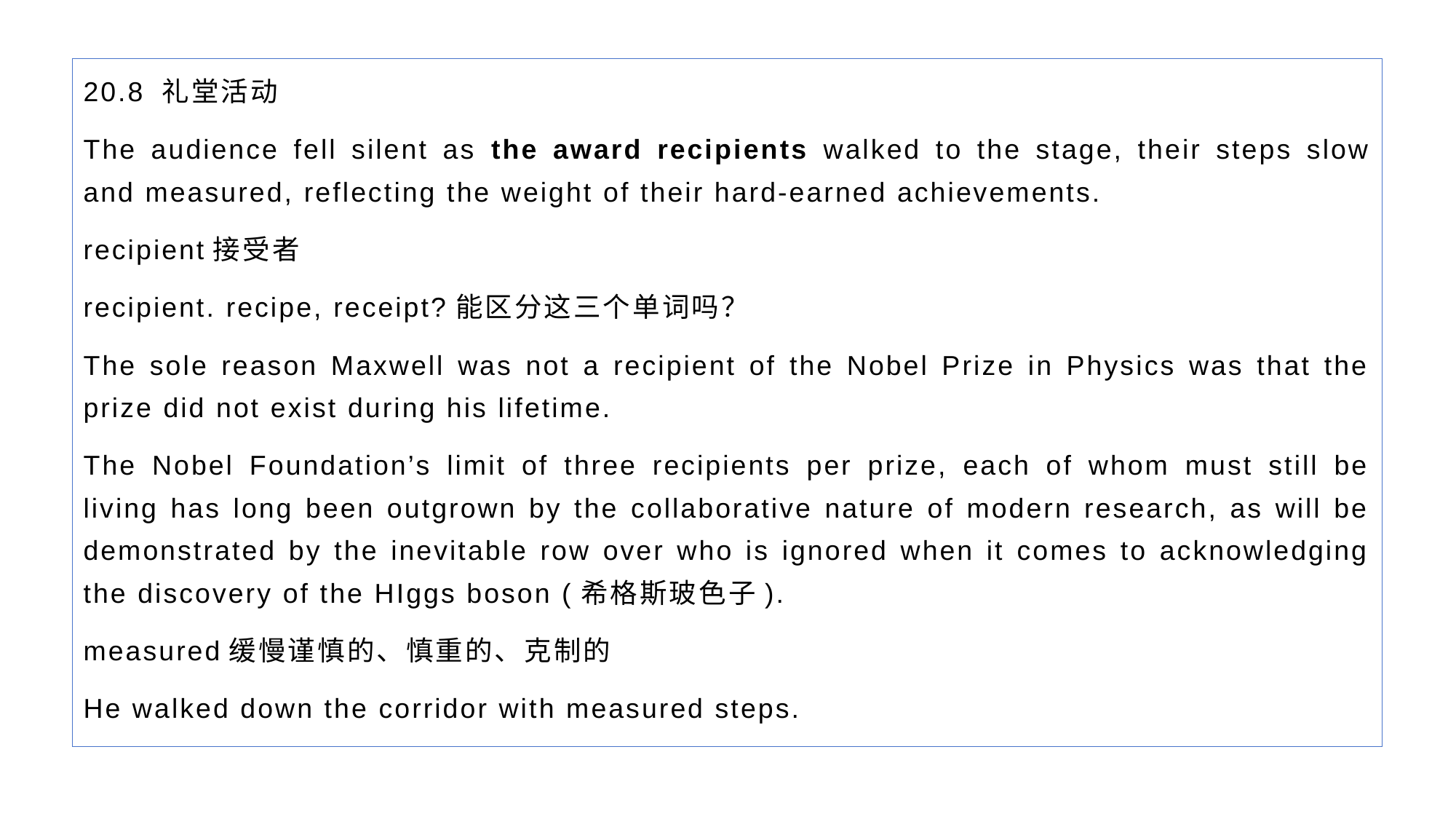

20.8 礼堂活动
The audience fell silent as the award recipients walked to the stage, their steps slow and measured, reflecting the weight of their hard-earned achievements.
recipient接受者
recipient. recipe, receipt?能区分这三个单词吗？
The sole reason Maxwell was not a recipient of the Nobel Prize in Physics was that the prize did not exist during his lifetime.
The Nobel Foundation’s limit of three recipients per prize, each of whom must still be living has long been outgrown by the collaborative nature of modern research, as will be demonstrated by the inevitable row over who is ignored when it comes to acknowledging the discovery of the HIggs boson (希格斯玻色子).
measured缓慢谨慎的、慎重的、克制的
He walked down the corridor with measured steps.